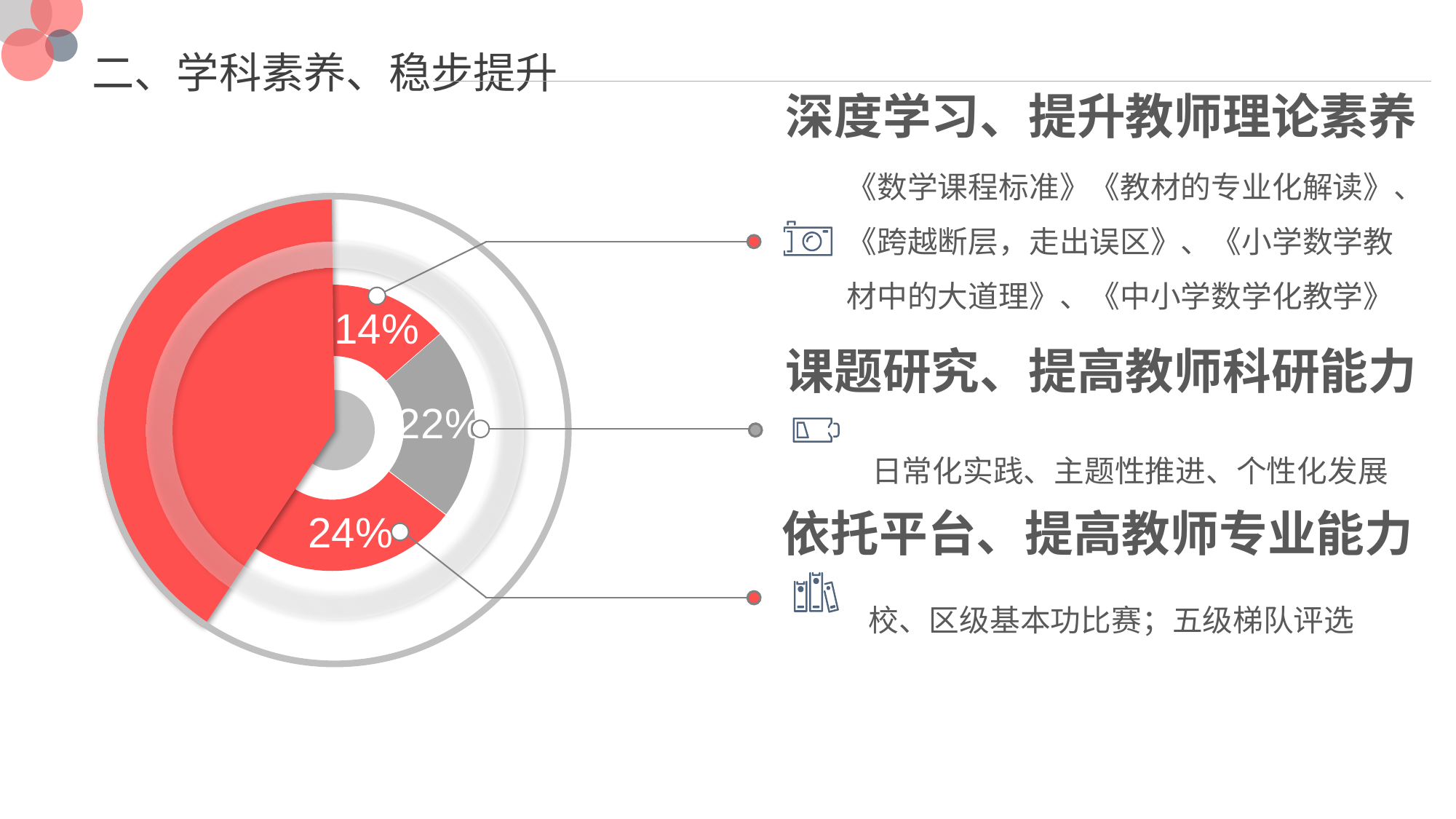

二、学科素养、稳步提升

深度学习、提升教师理论素养
《数学课程标准》《教材的专业化解读》、《跨越断层，走出误区》、《小学数学教材中的大道理》、《中小学数学化教学》

### Chart

| Category | Sales  |
|---|---|
| Q1 | 2.0 |
| Q2 | 3.2 |
| Q3 | 3.5 |
| Q4 | 6.0 |

课题研究、提高教师科研能力
日常化实践、主题性推进、个性化发展

Professional PowerPoint template
依托平台、提高教师专业能力
校、区级基本功比赛；五级梯队评选